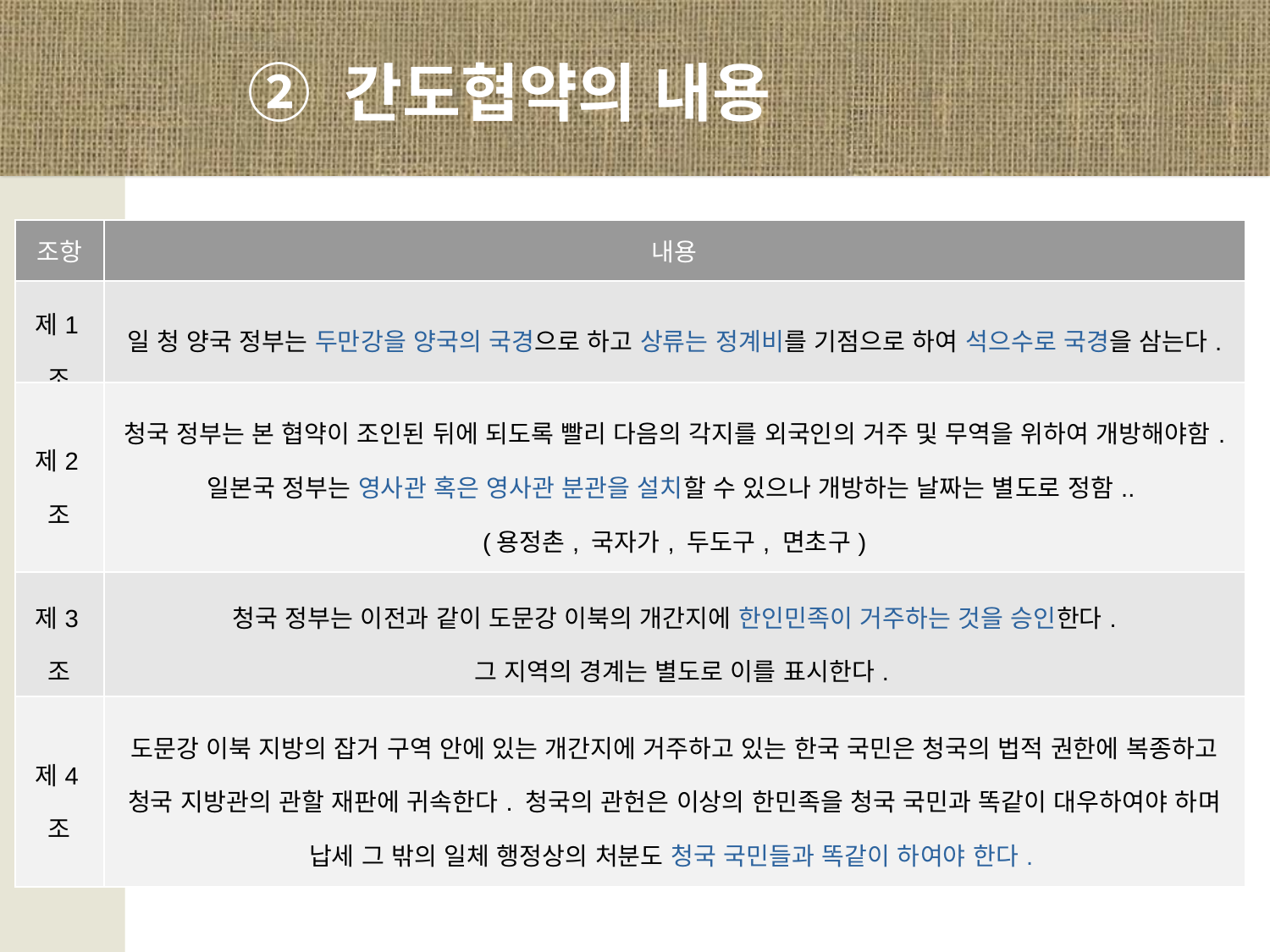

② 간도협약의 내용
| 조항 | 내용 |
| --- | --- |
| 제1조 | 일 청 양국 정부는 두만강을 양국의 국경으로 하고 상류는 정계비를 기점으로 하여 석으수로 국경을 삼는다. |
| 제2조 | 청국 정부는 본 협약이 조인된 뒤에 되도록 빨리 다음의 각지를 외국인의 거주 및 무역을 위하여 개방해야함. 일본국 정부는 영사관 혹은 영사관 분관을 설치할 수 있으나 개방하는 날짜는 별도로 정함.. (용정촌, 국자가, 두도구, 면초구) |
| 제3조 | 청국 정부는 이전과 같이 도문강 이북의 개간지에 한인민족이 거주하는 것을 승인한다. 그 지역의 경계는 별도로 이를 표시한다. |
| 제4조 | 도문강 이북 지방의 잡거 구역 안에 있는 개간지에 거주하고 있는 한국 국민은 청국의 법적 권한에 복종하고 청국 지방관의 관할 재판에 귀속한다. 청국의 관헌은 이상의 한민족을 청국 국민과 똑같이 대우하여야 하며 납세 그 밖의 일체 행정상의 처분도 청국 국민들과 똑같이 하여야 한다. |